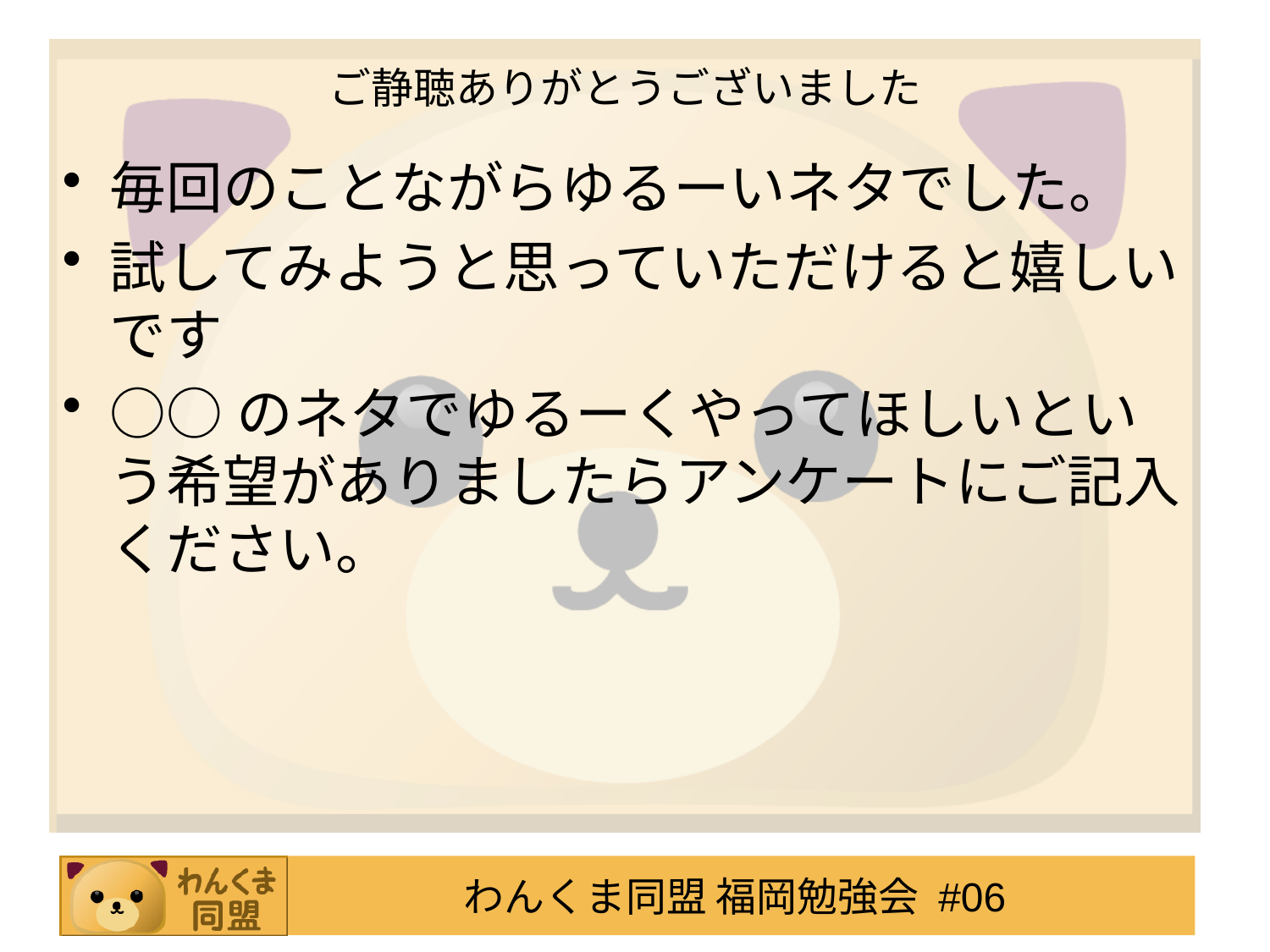

# ご静聴ありがとうございました
毎回のことながらゆるーいネタでした。
試してみようと思っていただけると嬉しいです
○○のネタでゆるーくやってほしいという希望がありましたらアンケートにご記入ください。